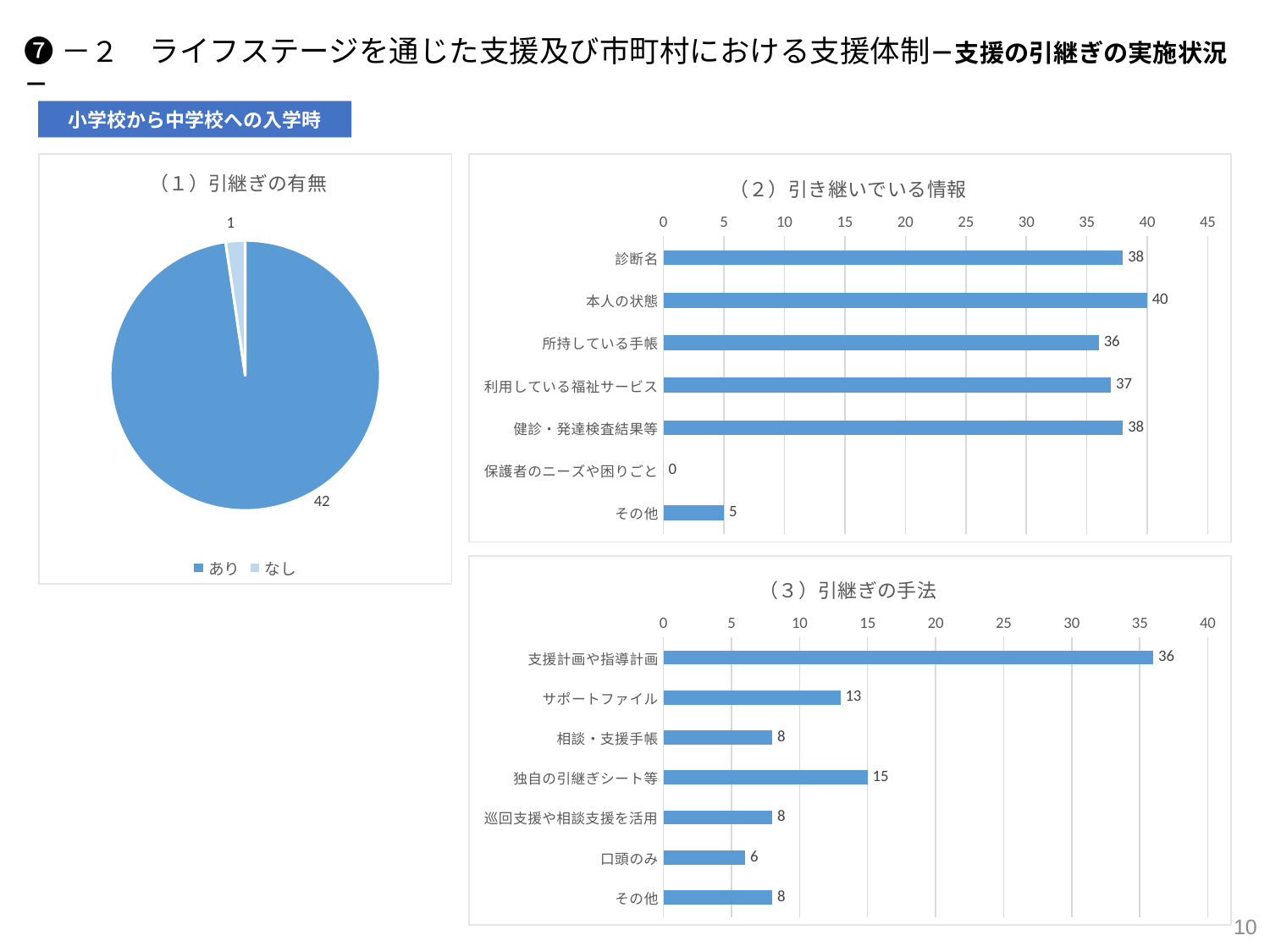

❼－２　ライフステージを通じた支援及び市町村における支援体制－支援の引継ぎの実施状況－
小学校から中学校への入学時

### Chart: （１）引継ぎの有無

| Category |  |
|---|---|
| あり | 42.0 |
| なし | 1.0 |

### Chart: （２）引き継いでいる情報

| Category |  |
|---|---|
| 診断名 | 38.0 |
| 本人の状態 | 40.0 |
| 所持している手帳 | 36.0 |
| 利用している福祉サービス | 37.0 |
| 健診・発達検査結果等 | 38.0 |
| 保護者のニーズや困りごと | 0.0 |
| その他 | 5.0 |

### Chart: （３）引継ぎの手法

| Category |  |
|---|---|
| 支援計画や指導計画 | 36.0 |
| サポートファイル | 13.0 |
| 相談・支援手帳 | 8.0 |
| 独自の引継ぎシート等 | 15.0 |
| 巡回支援や相談支援を活用 | 8.0 |
| 口頭のみ | 6.0 |
| その他 | 8.0 |
10